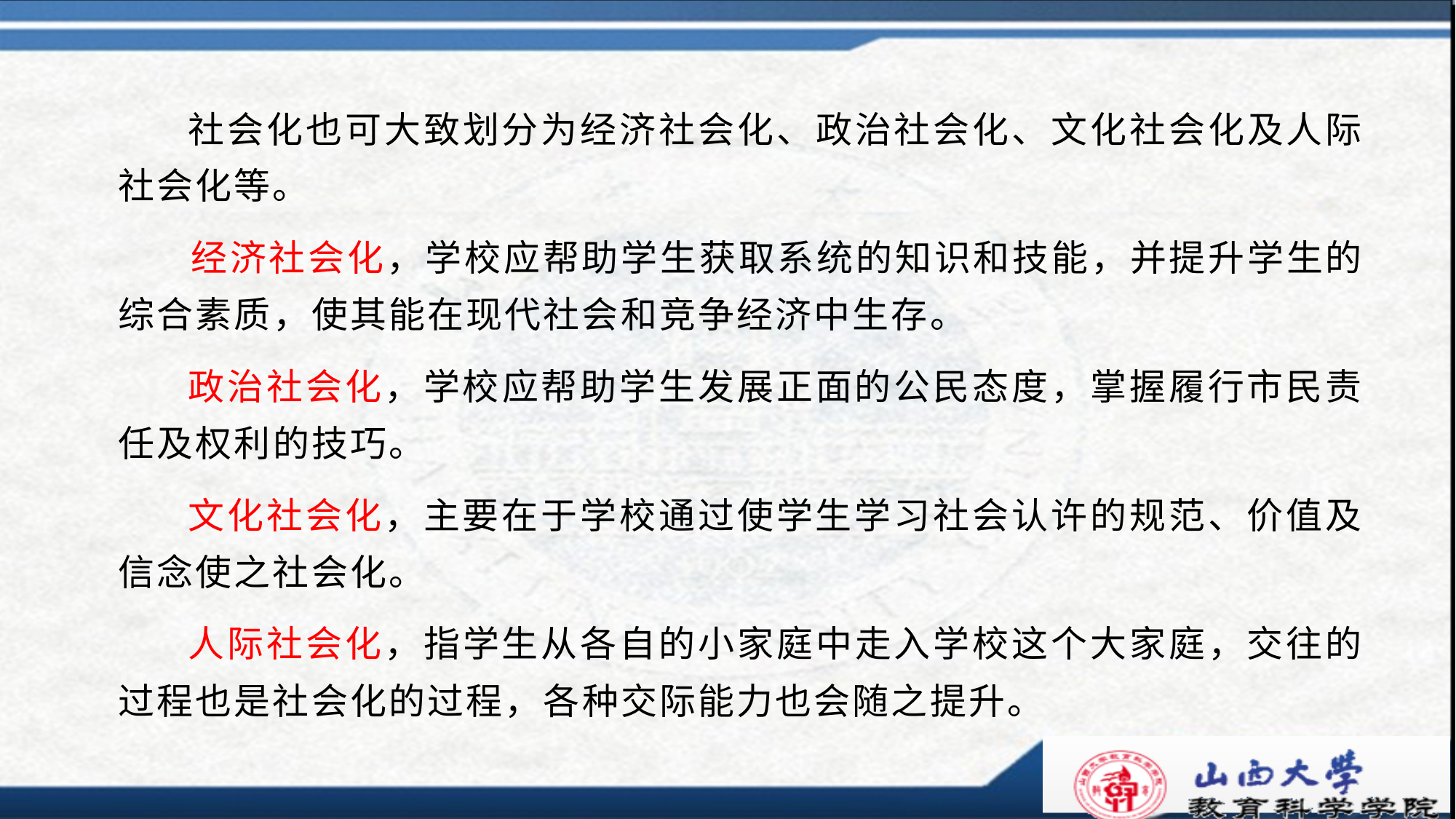

社会化也可大致划分为经济社会化、政治社会化、文化社会化及人际社会化等。
          经济社会化，学校应帮助学生获取系统的知识和技能，并提升学生的综合素质，使其能在现代社会和竞争经济中生存。
        政治社会化，学校应帮助学生发展正面的公民态度，掌握履行市民责任及权利的技巧。
        文化社会化，主要在于学校通过使学生学习社会认许的规范、价值及信念使之社会化。
        人际社会化，指学生从各自的小家庭中走入学校这个大家庭，交往的过程也是社会化的过程，各种交际能力也会随之提升。